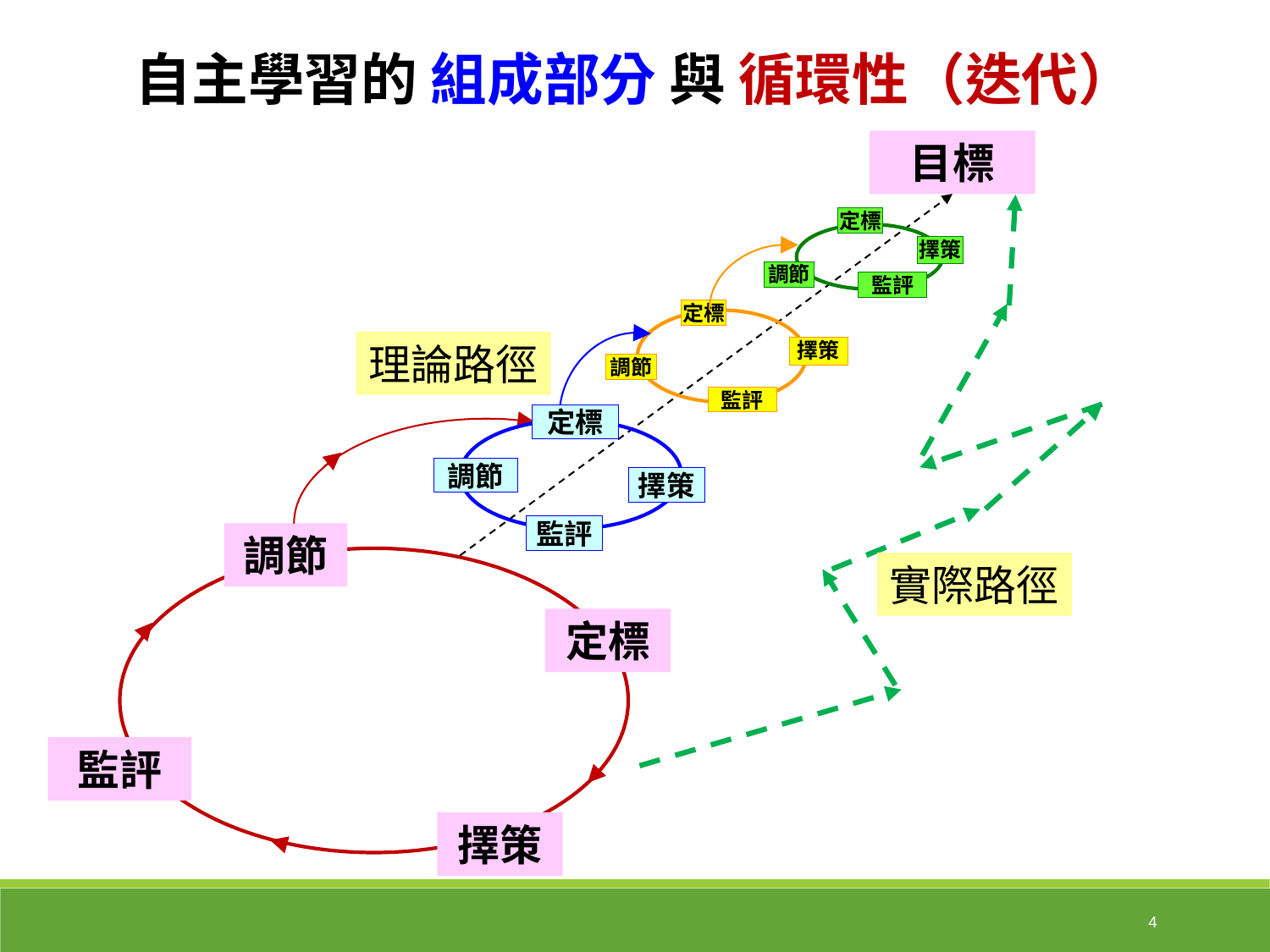

自主學習的 組成部分 與 循環性（迭代）
目標
定標

擇策
調節
監評
定標

擇策

調節
監評
理論路徑

定標

調節
擇策
監評
調節

定標
監評
擇策
實際路徑
4